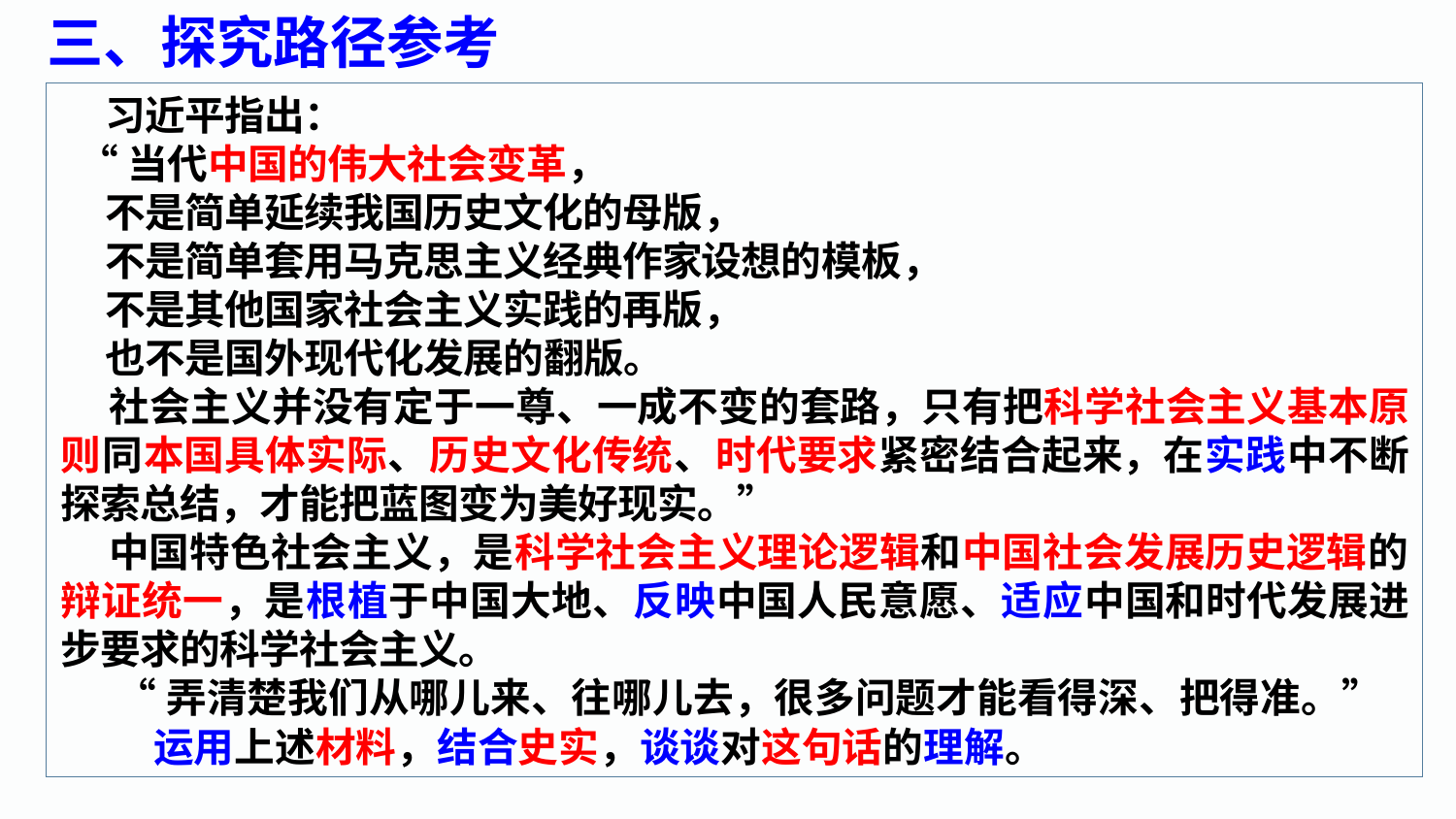

三、探究路径参考
    习近平指出：
  “当代中国的伟大社会变革，
    不是简单延续我国历史文化的母版，
    不是简单套用马克思主义经典作家设想的模板，
    不是其他国家社会主义实践的再版，
    也不是国外现代化发展的翻版。
    社会主义并没有定于一尊、一成不变的套路，只有把科学社会主义基本原则同本国具体实际、历史文化传统、时代要求紧密结合起来，在实践中不断探索总结，才能把蓝图变为美好现实。”
    中国特色社会主义，是科学社会主义理论逻辑和中国社会发展历史逻辑的辩证统一，是根植于中国大地、反映中国人民意愿、适应中国和时代发展进步要求的科学社会主义。
      “弄清楚我们从哪儿来、往哪儿去，很多问题才能看得深、把得准。”
         运用上述材料，结合史实，谈谈对这句话的理解。